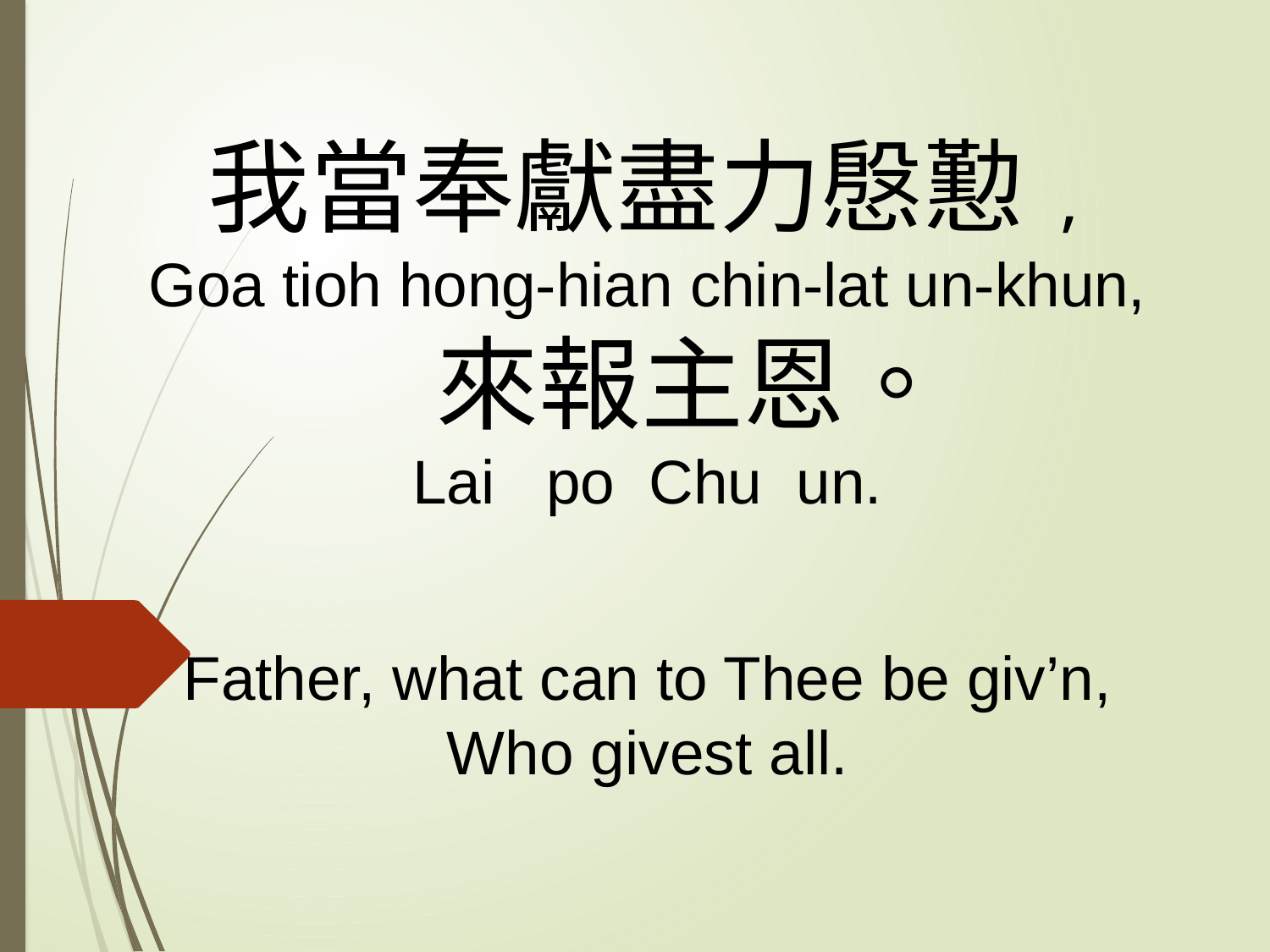

# 我當奉獻盡力慇懃, Goa tioh hong-hian chin-lat un-khun, 來報主恩。 Lai   po  Chu  un. Father, what can to Thee be giv’n, Who givest all.